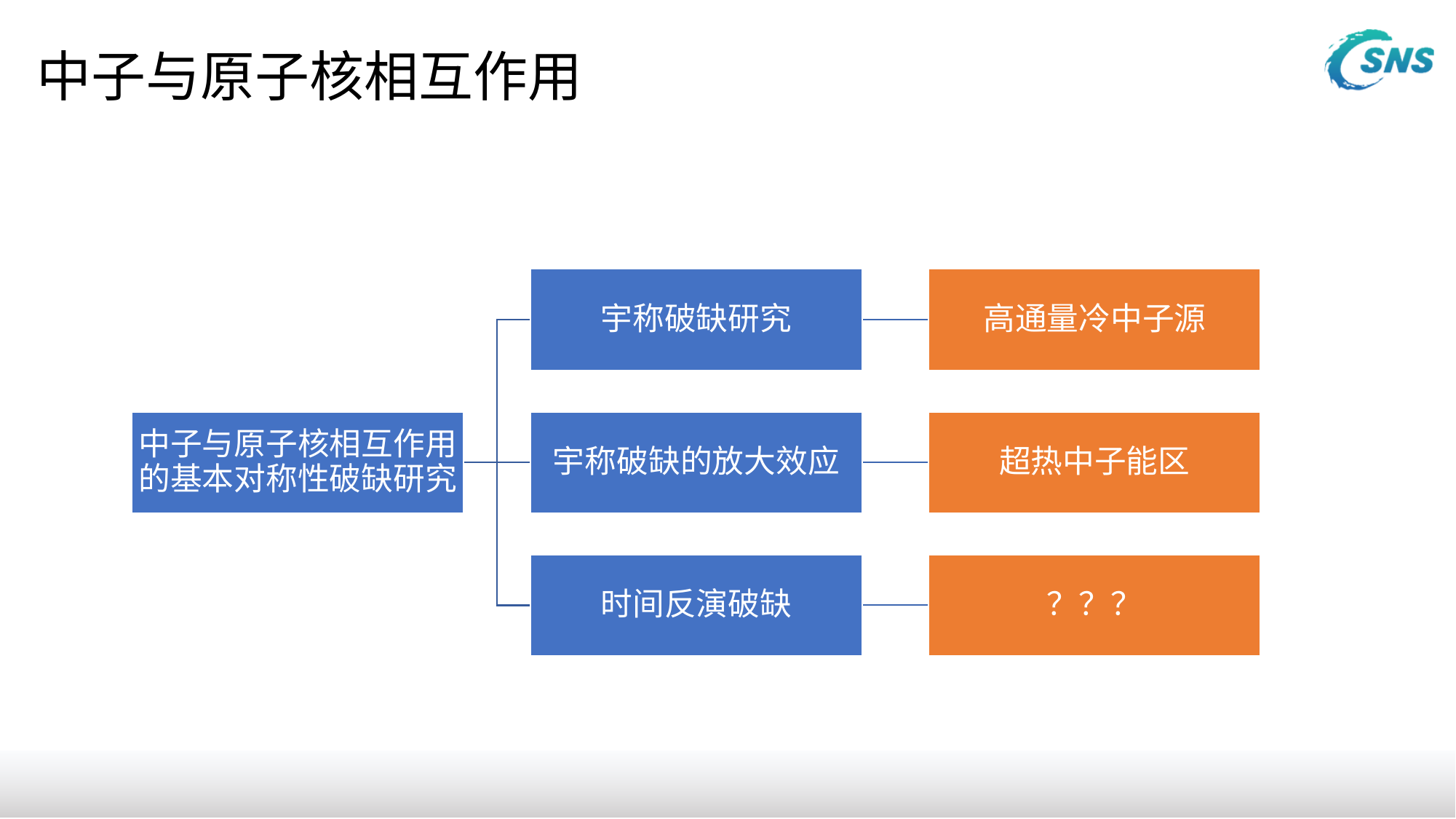

# 中子与原子核相互作用
中子与原子核相互作用的基本对称性破缺研究
宇称破缺研究
高通量冷中子源
宇称破缺的放大效应
超热中子能区
时间反演破缺
？？？